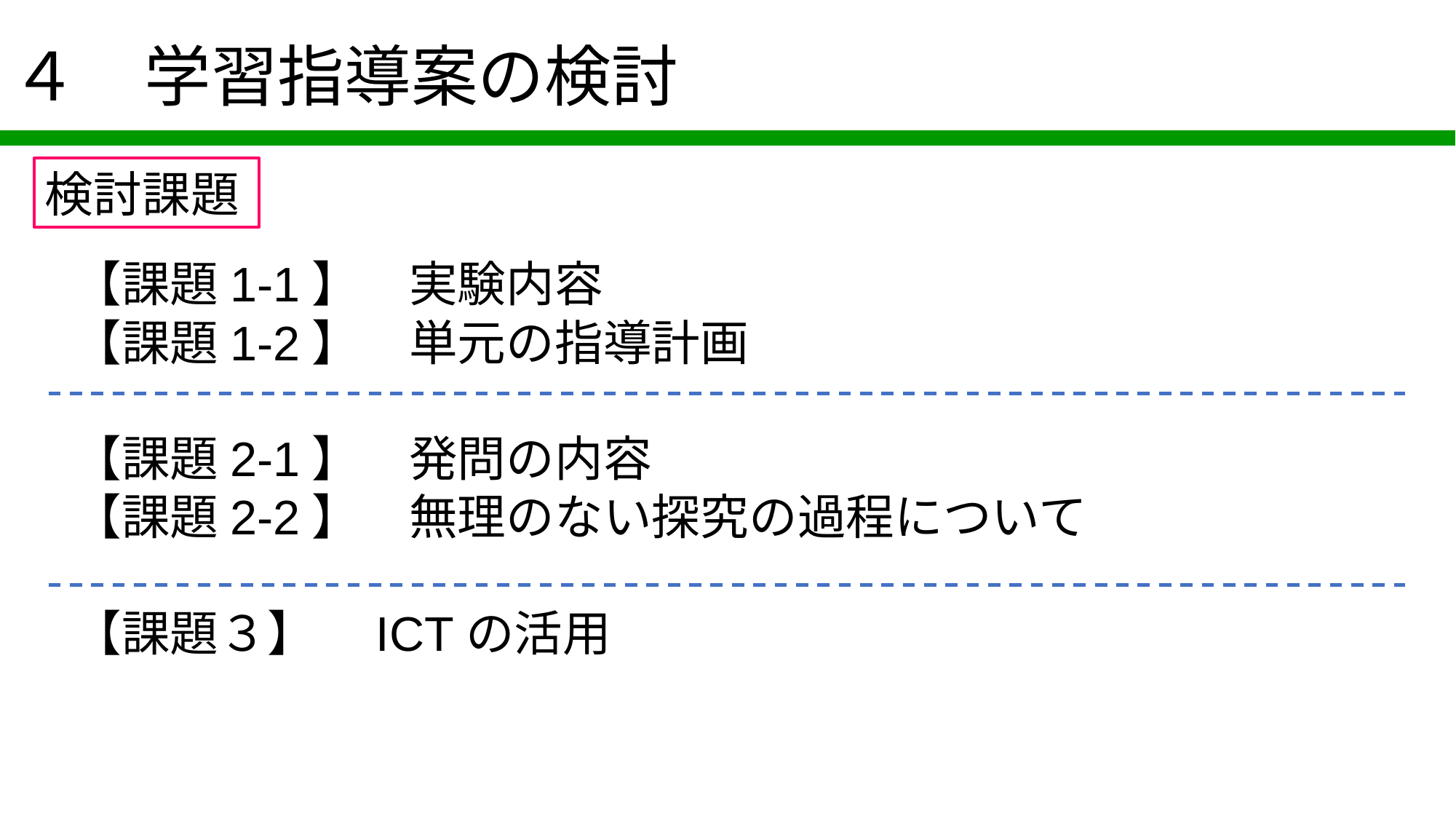

# ４　学習指導案の検討
検討課題
【課題1-1】　実験内容
【課題1-2】　単元の指導計画

【課題2-1】　発問の内容
【課題2-2】　無理のない探究の過程について

【課題３】　ICTの活用